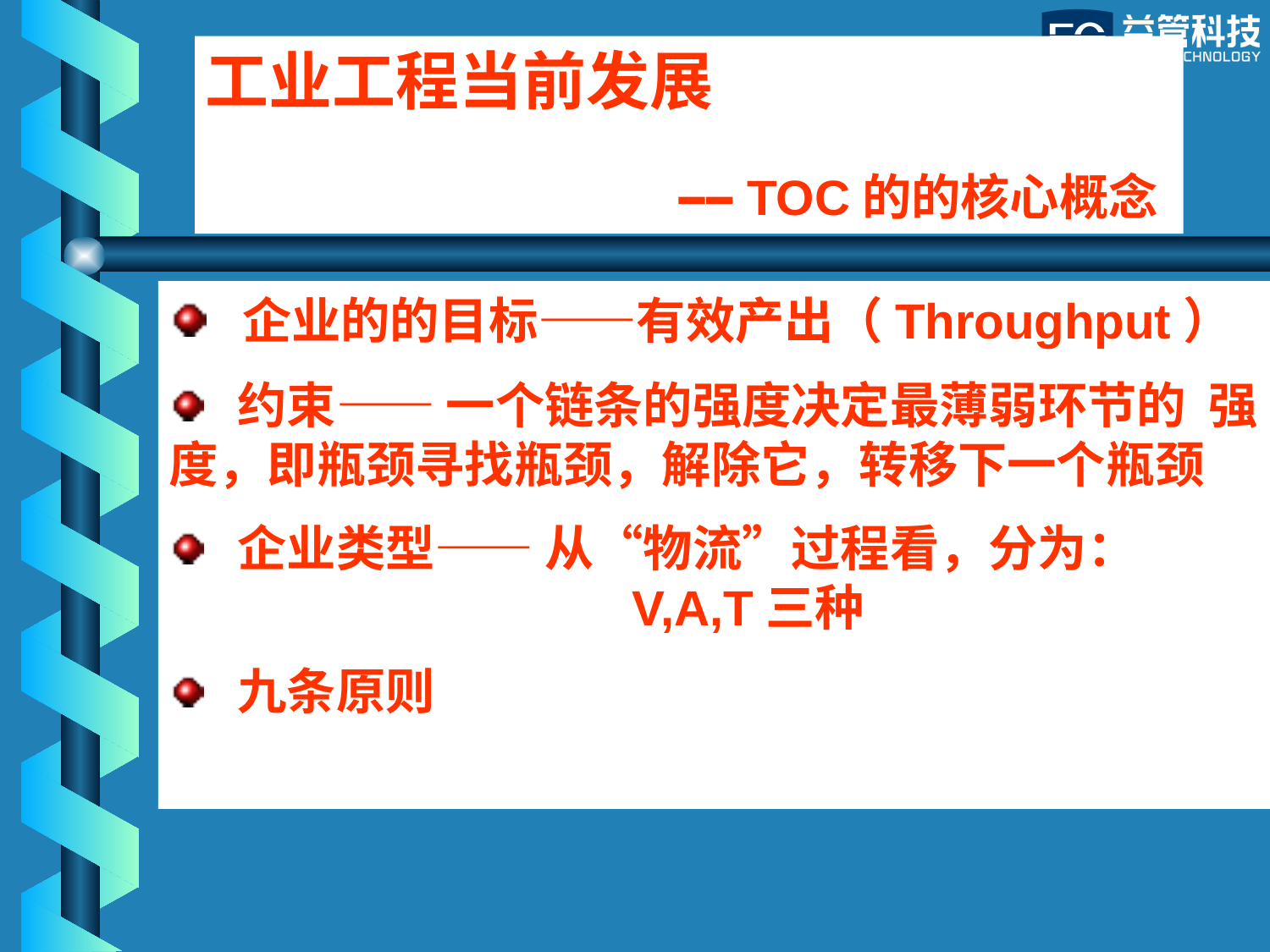

工业工程当前发展
                               —— TOC的的核心概念
  企业的的目标——有效产出（Throughput）
  约束—— 一个链条的强度决定最薄弱环节的  强度，即瓶颈寻找瓶颈，解除它，转移下一个瓶颈
  企业类型—— 从“物流”过程看，分为：
			      V,A,T三种
  九条原则